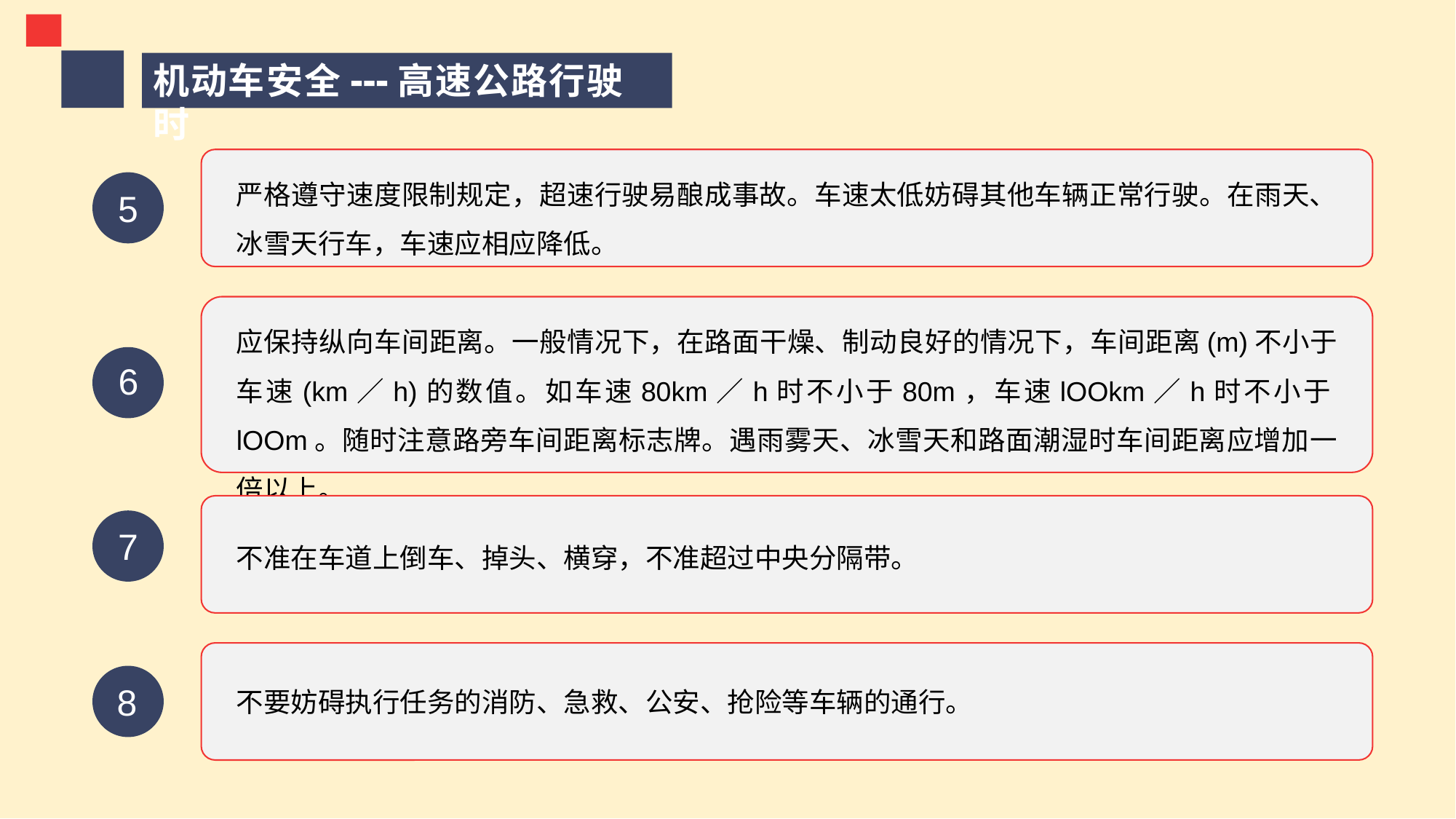

机动车安全---高速公路行驶时

严格遵守速度限制规定，超速行驶易酿成事故。车速太低妨碍其他车辆正常行驶。在雨天、冰雪天行车，车速应相应降低。

5

应保持纵向车间距离。一般情况下，在路面干燥、制动良好的情况下，车间距离(m)不小于车速(km／h)的数值。如车速80km／h时不小于80m，车速lOOkm／h时不小于lOOm。随时注意路旁车间距离标志牌。遇雨雾天、冰雪天和路面潮湿时车间距离应增加一倍以上。

6

7
不准在车道上倒车、掉头、横穿，不准超过中央分隔带。

不要妨碍执行任务的消防、急救、公安、抢险等车辆的通行。

8